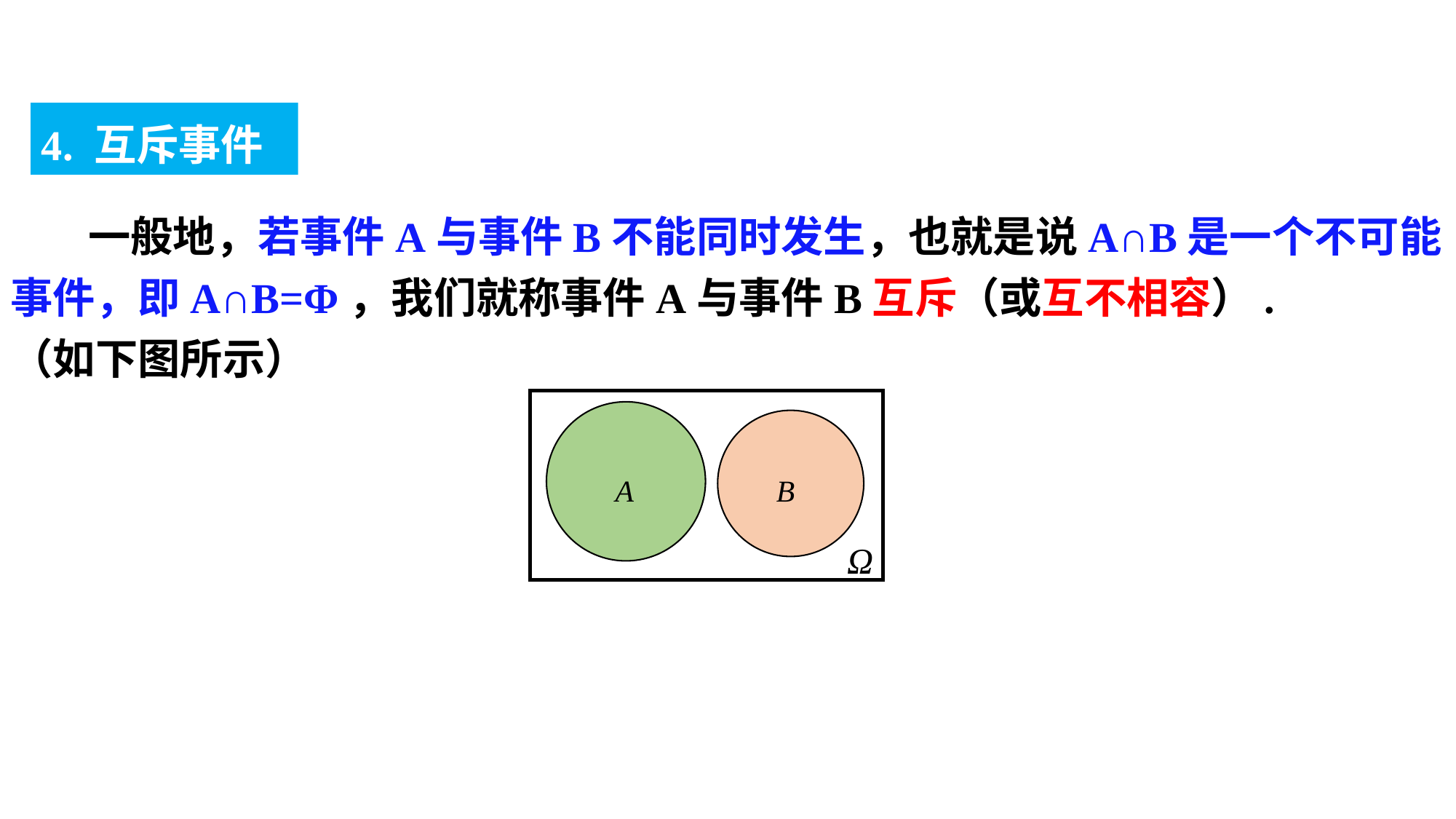

4. 互斥事件
       一般地，若事件A与事件B不能同时发生，也就是说A∩B是一个不可能事件，即A∩B=Φ，我们就称事件A与事件B互斥（或互不相容）.
（如下图所示）

A
B
Ω